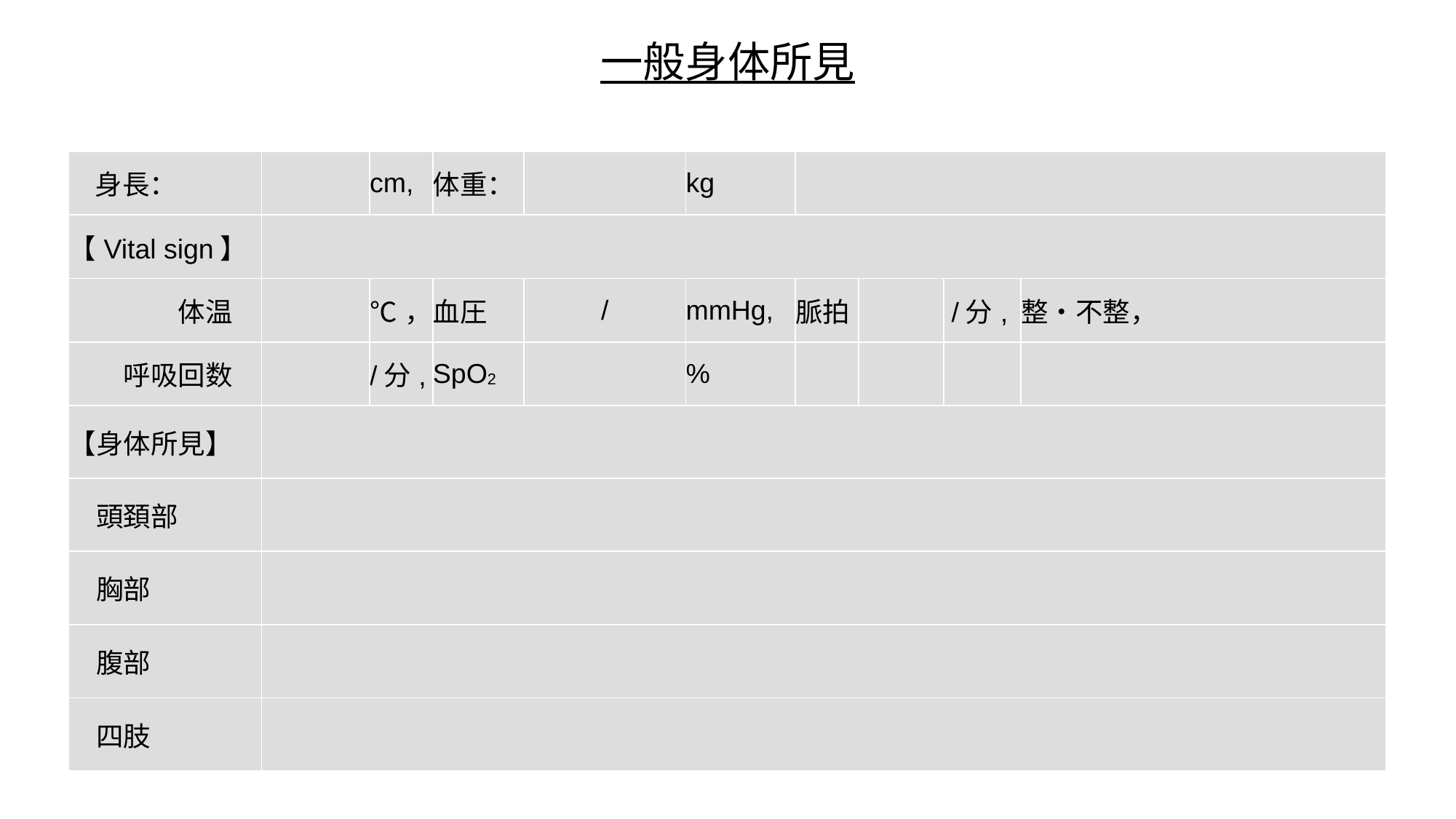

一般身体所見
| 身長： |  | cm, | 体重： |  | kg |  |  |  |  |
| --- | --- | --- | --- | --- | --- | --- | --- | --- | --- |
| 【Vital sign】 |  |  |  |  |  |  |  |  |  |
| 体温 |  | ℃， | 血圧 | / | mmHg, | 脈拍 |  | /分, | 整・不整， |
| 呼吸回数 |  | /分, | SpO2 |  | % |  |  |  |  |
| 【身体所見】 |  |  |  |  |  |  |  |  |  |
| 頭頚部 |  |  |  |  |  |  |  |  |  |
| 胸部 |  |  |  |  |  |  |  |  |  |
| 腹部 |  |  |  |  |  |  |  |  |  |
| 四肢 |  |  |  |  |  |  |  |  |  |